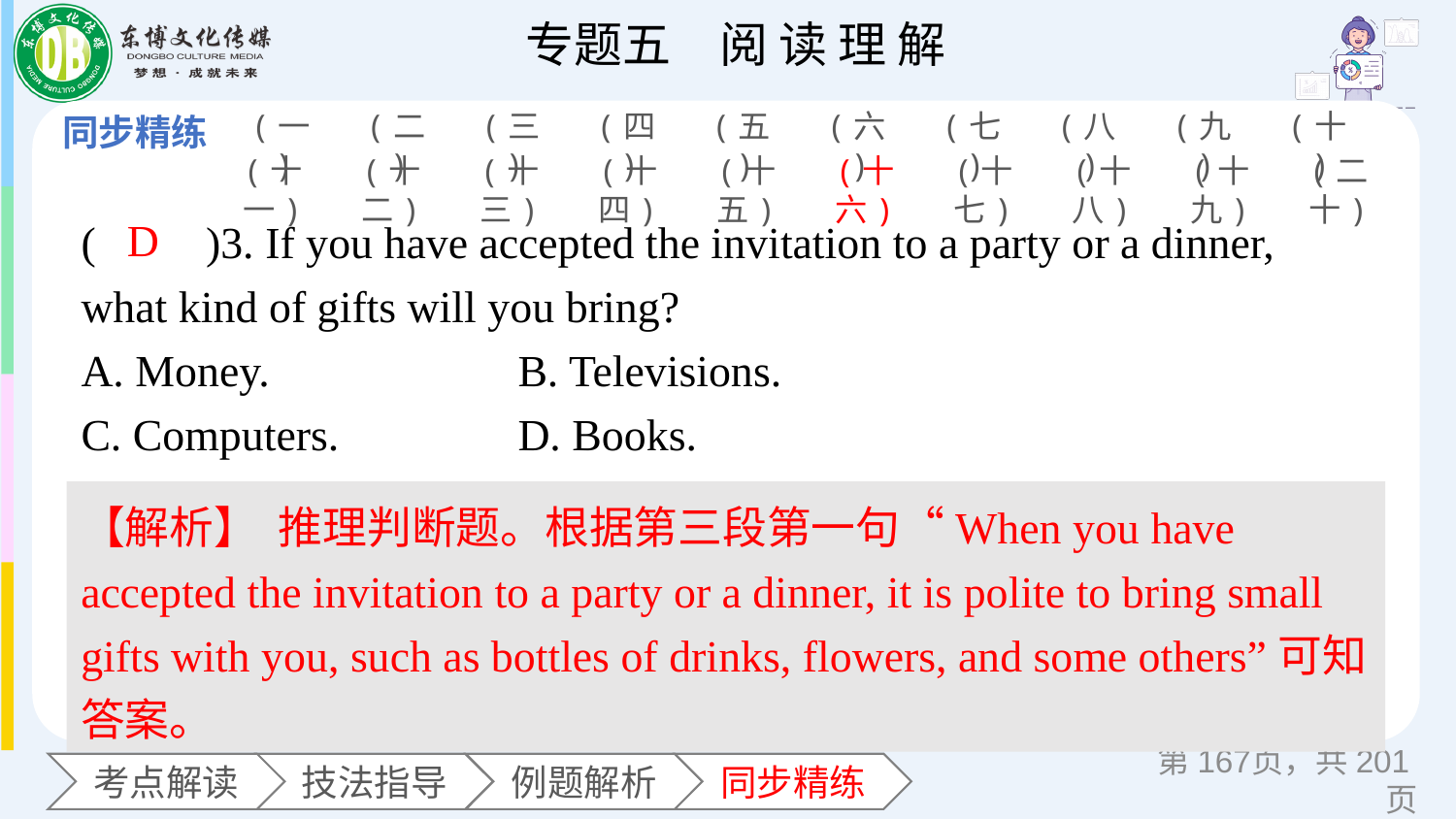

(一)
(二)
(三)
(四)
(五)
(六)
(七)
(八)
(九)
(十)
(十一)
(十二)
(十三)
(十四)
(十五)
(十六)
(十七)
(十八)
(十九)
(二十)
(　　)3. If you have accepted the invitation to a party or a dinner, what kind of gifts will you bring?
A. Money.    		B. Televisions.
C. Computers.    	D. Books.
D
【解析】  推理判断题。根据第三段第一句“When you have accepted the invitation to a party or a dinner, it is polite to bring small gifts with you, such as bottles of drinks, flowers, and some others”可知答案。
第167页，共201页